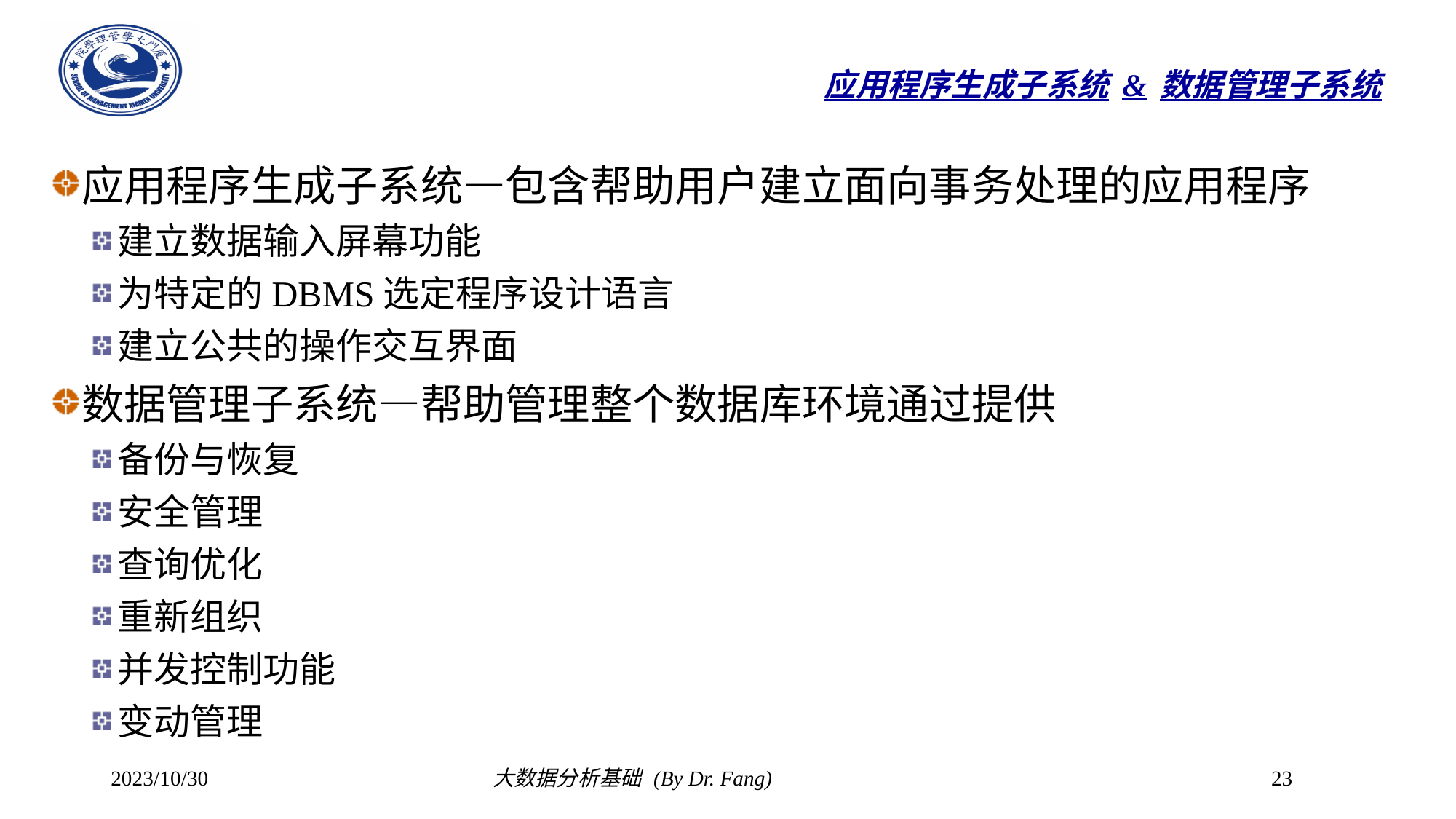

# 应用程序生成子系统&数据管理子系统
应用程序生成子系统—包含帮助用户建立面向事务处理的应用程序
建立数据输入屏幕功能
为特定的DBMS选定程序设计语言
建立公共的操作交互界面
数据管理子系统—帮助管理整个数据库环境通过提供
备份与恢复
安全管理
查询优化
重新组织
并发控制功能
变动管理

2023/10/30
大数据分析基础 (By Dr. Fang)
23